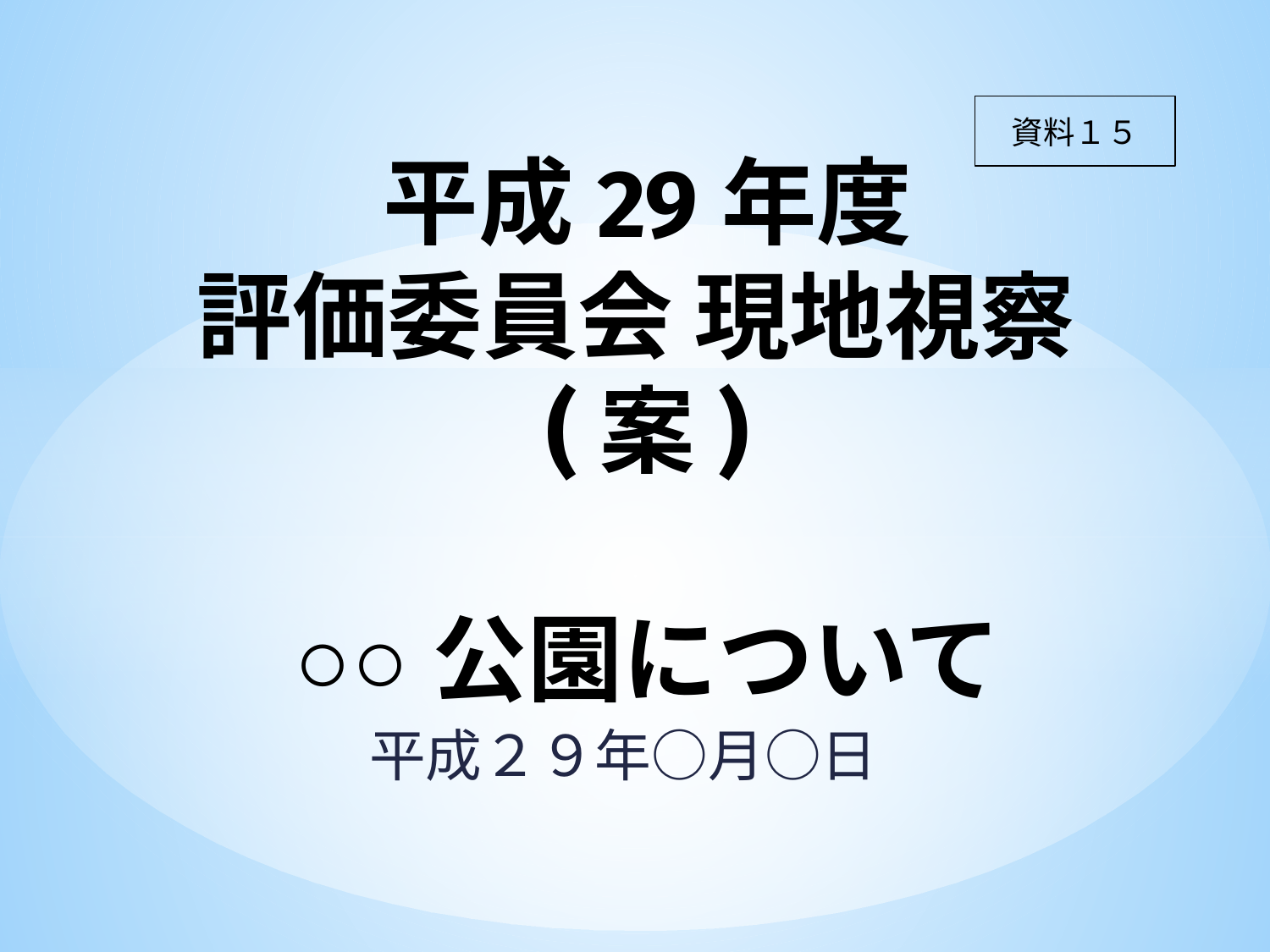

資料１５
# 平成29年度 評価委員会 現地視察(案) ○○公園について
平成２９年○月○日